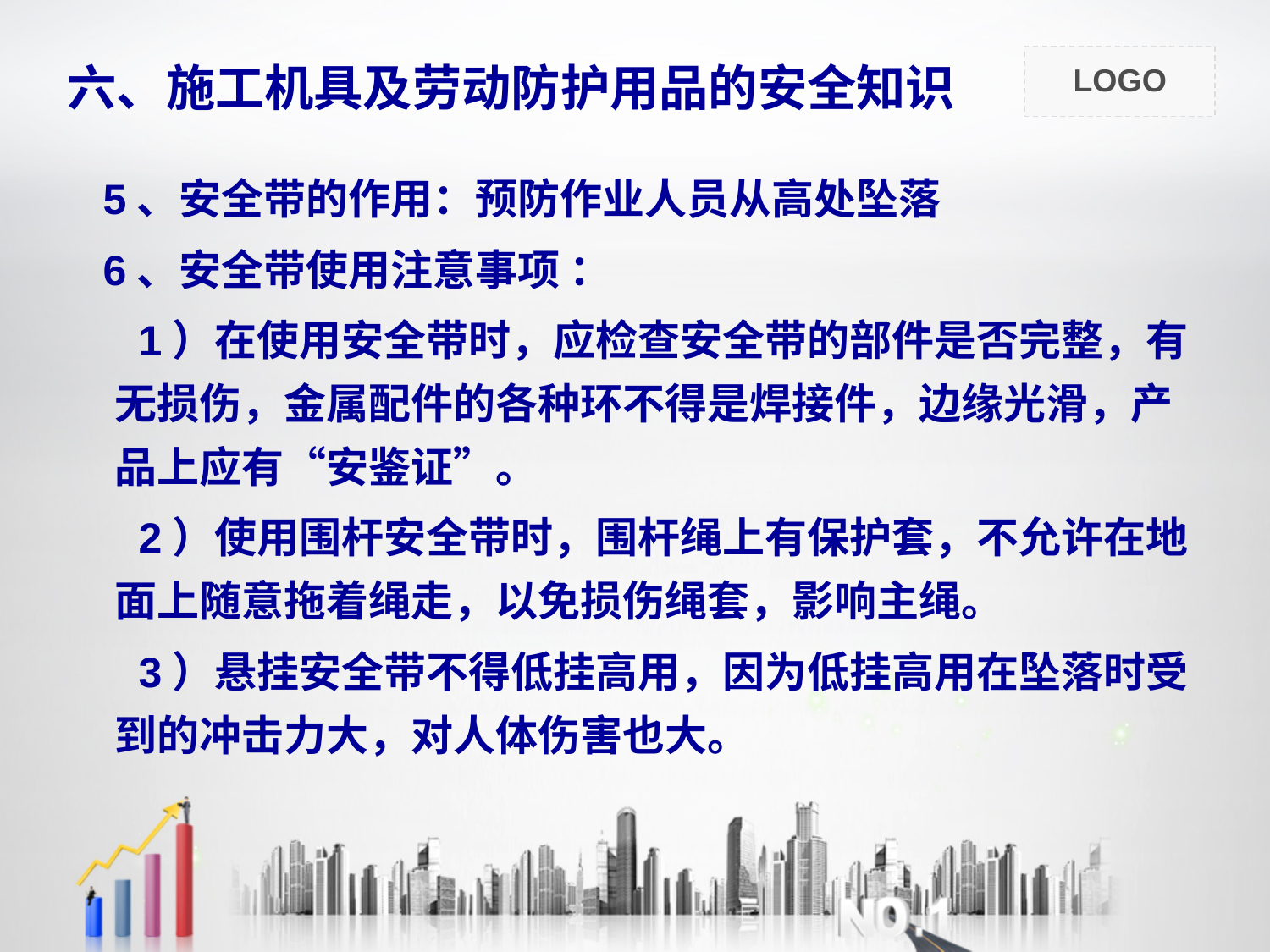

# 六、施工机具及劳动防护用品的安全知识
   5、安全带的作用：预防作业人员从高处坠落
   6、安全带使用注意事项 ：
      1）在使用安全带时，应检查安全带的部件是否完整，有无损伤，金属配件的各种环不得是焊接件，边缘光滑，产品上应有“安鉴证”。
      2）使用围杆安全带时，围杆绳上有保护套，不允许在地面上随意拖着绳走，以免损伤绳套，影响主绳。
      3）悬挂安全带不得低挂高用，因为低挂高用在坠落时受到的冲击力大，对人体伤害也大。

37